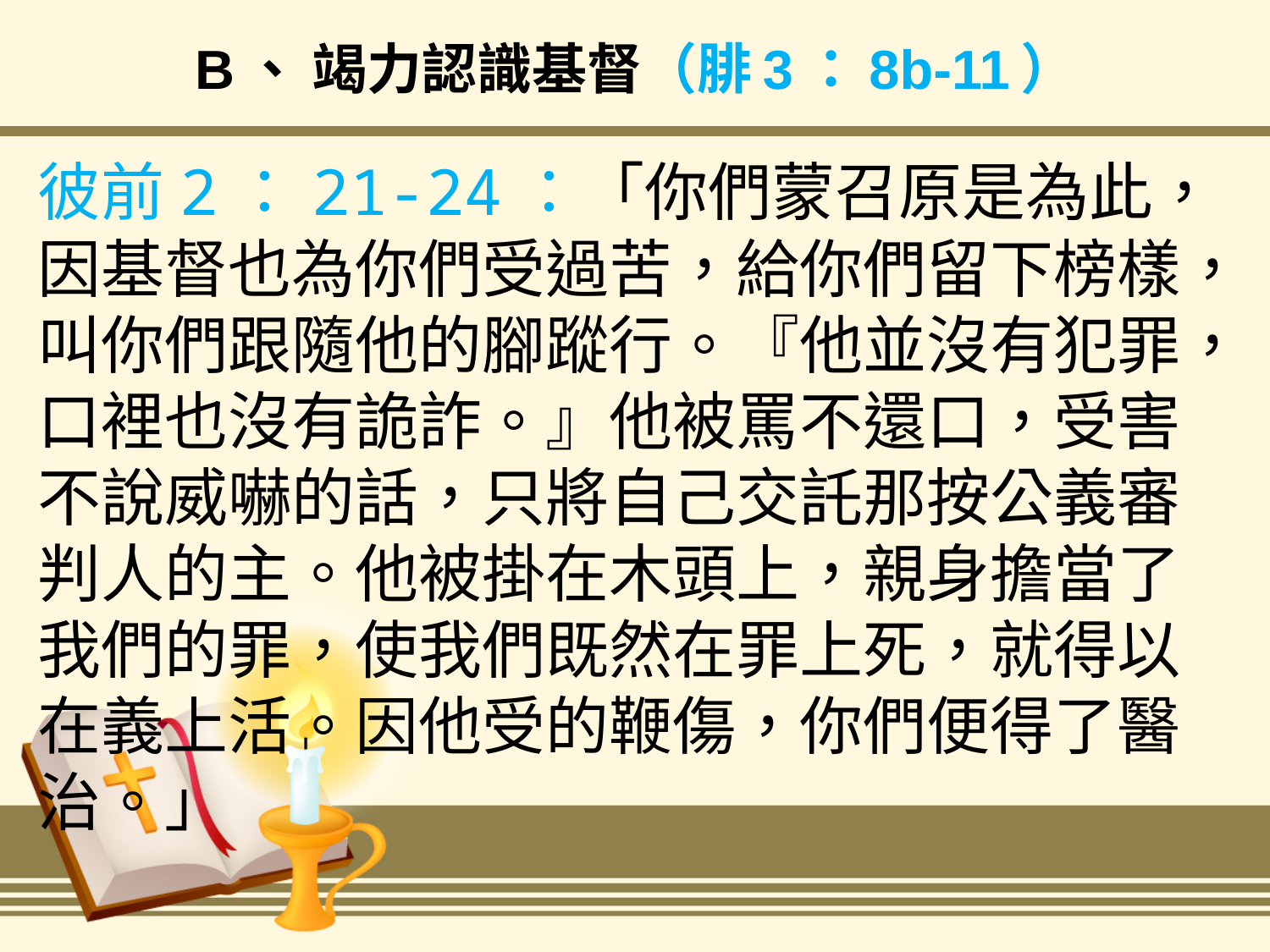

# B、 竭力認識基督（腓3：8b-11）
彼前2：21-24：「你們蒙召原是為此，因基督也為你們受過苦，給你們留下榜樣，叫你們跟隨他的腳蹤行。『他並沒有犯罪，口裡也沒有詭詐。』他被罵不還口，受害不說威嚇的話，只將自己交託那按公義審判人的主。他被掛在木頭上，親身擔當了我們的罪，使我們既然在罪上死，就得以在義上活。因他受的鞭傷，你們便得了醫治。」